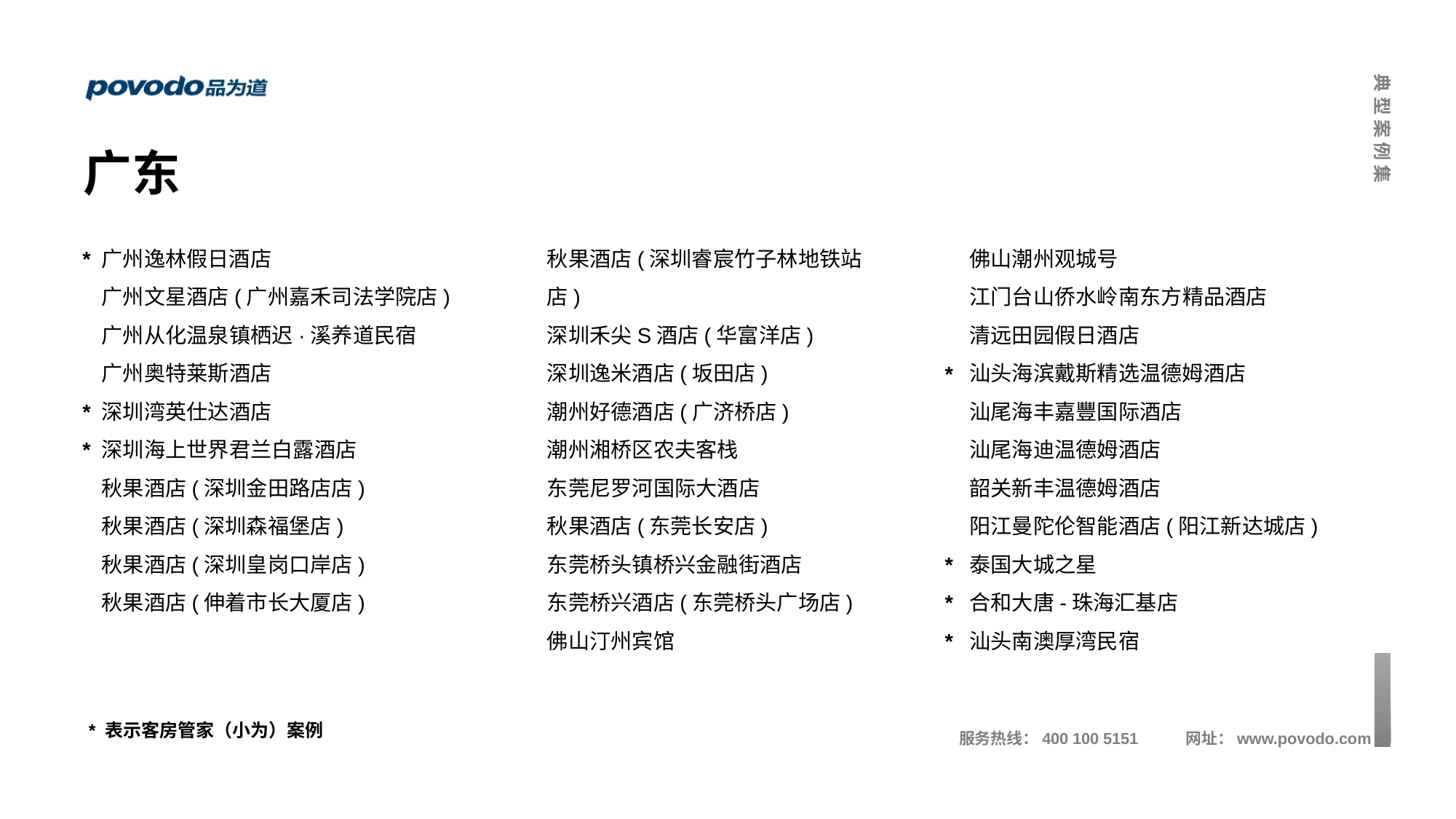

广东
*

*
*
广州逸林假日酒店
广州文星酒店(广州嘉禾司法学院店)
广州从化温泉镇栖迟·溪养道民宿
广州奥特莱斯酒店
深圳湾英仕达酒店
深圳海上世界君兰白露酒店
秋果酒店(深圳金田路店店)
秋果酒店(深圳森福堡店)
秋果酒店(深圳皇岗口岸店)
秋果酒店(伸着市长大厦店)
秋果酒店(深圳睿宸竹子林地铁站店)
深圳禾尖S酒店(华富洋店)
深圳逸米酒店(坂田店)
潮州好德酒店(广济桥店)
潮州湘桥区农夫客栈
东莞尼罗河国际大酒店
秋果酒店(东莞长安店)
东莞桥头镇桥兴金融街酒店
东莞桥兴酒店(东莞桥头广场店)
佛山汀州宾馆
佛山潮州观城号
江门台山侨水岭南东方精品酒店
清远田园假日酒店
汕头海滨戴斯精选温德姆酒店
汕尾海丰嘉豐国际酒店
汕尾海迪温德姆酒店
韶关新丰温德姆酒店
阳江曼陀伦智能酒店(阳江新达城店)
泰国大城之星
合和大唐-珠海汇基店
汕头南澳厚湾民宿
*

*
*
*